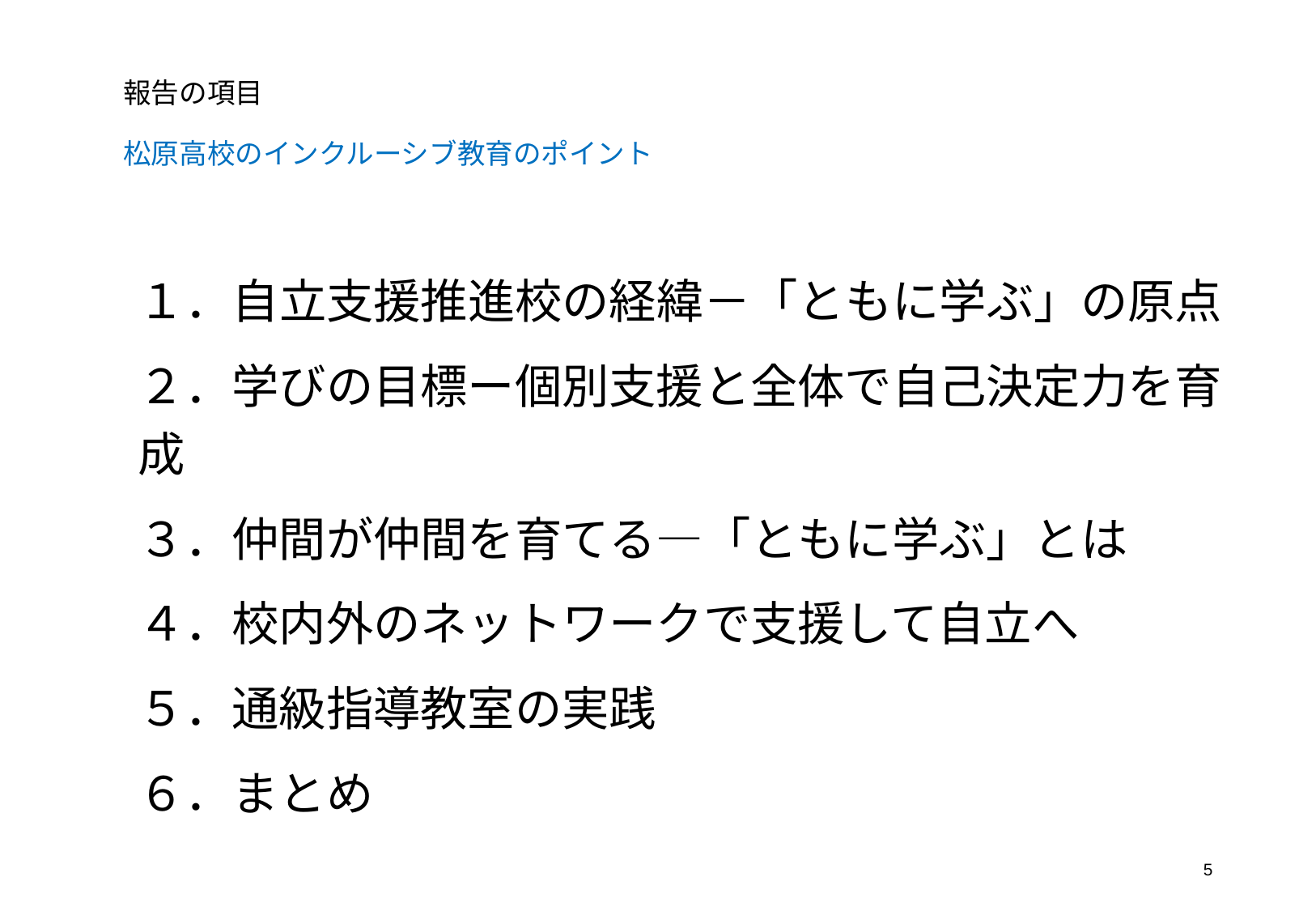

# 報告の項目 松原高校のインクルーシブ教育のポイント
１．自立支援推進校の経緯－「ともに学ぶ」の原点
２．学びの目標ー個別支援と全体で自己決定力を育成
３．仲間が仲間を育てる―「ともに学ぶ」とは
４．校内外のネットワークで支援して自立へ
５．通級指導教室の実践
６．まとめ

5